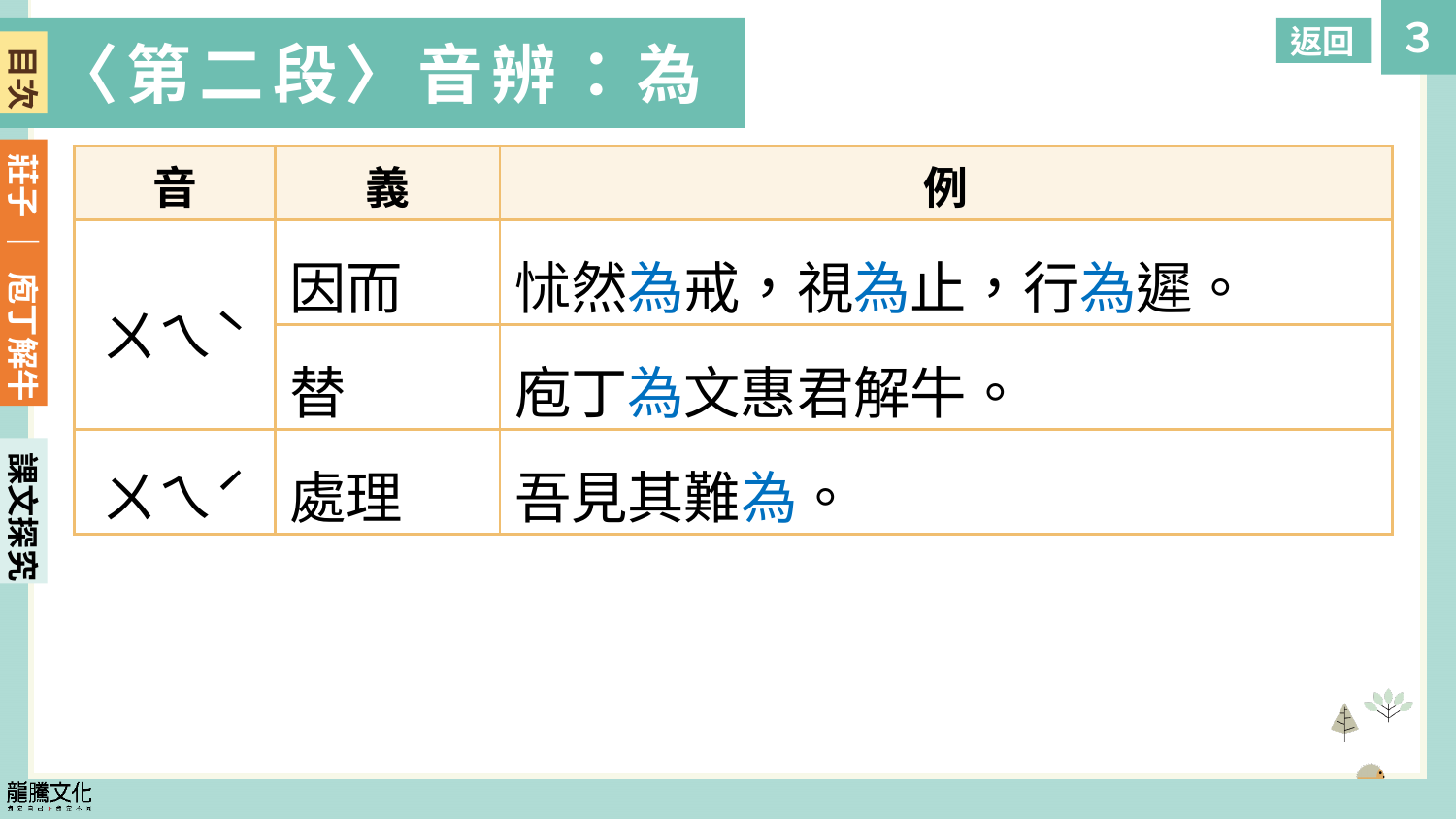

返回
〈第二段〉音辨：為
目次
| 音 | 義 | 例 |
| --- | --- | --- |
| ㄨㄟˋ | 因而 | 怵然為戒，視為止，行為遲。 |
|  | 替 | 庖丁為文惠君解牛。 |
| ㄨㄟˊ | 處理 | 吾見其難為。 |